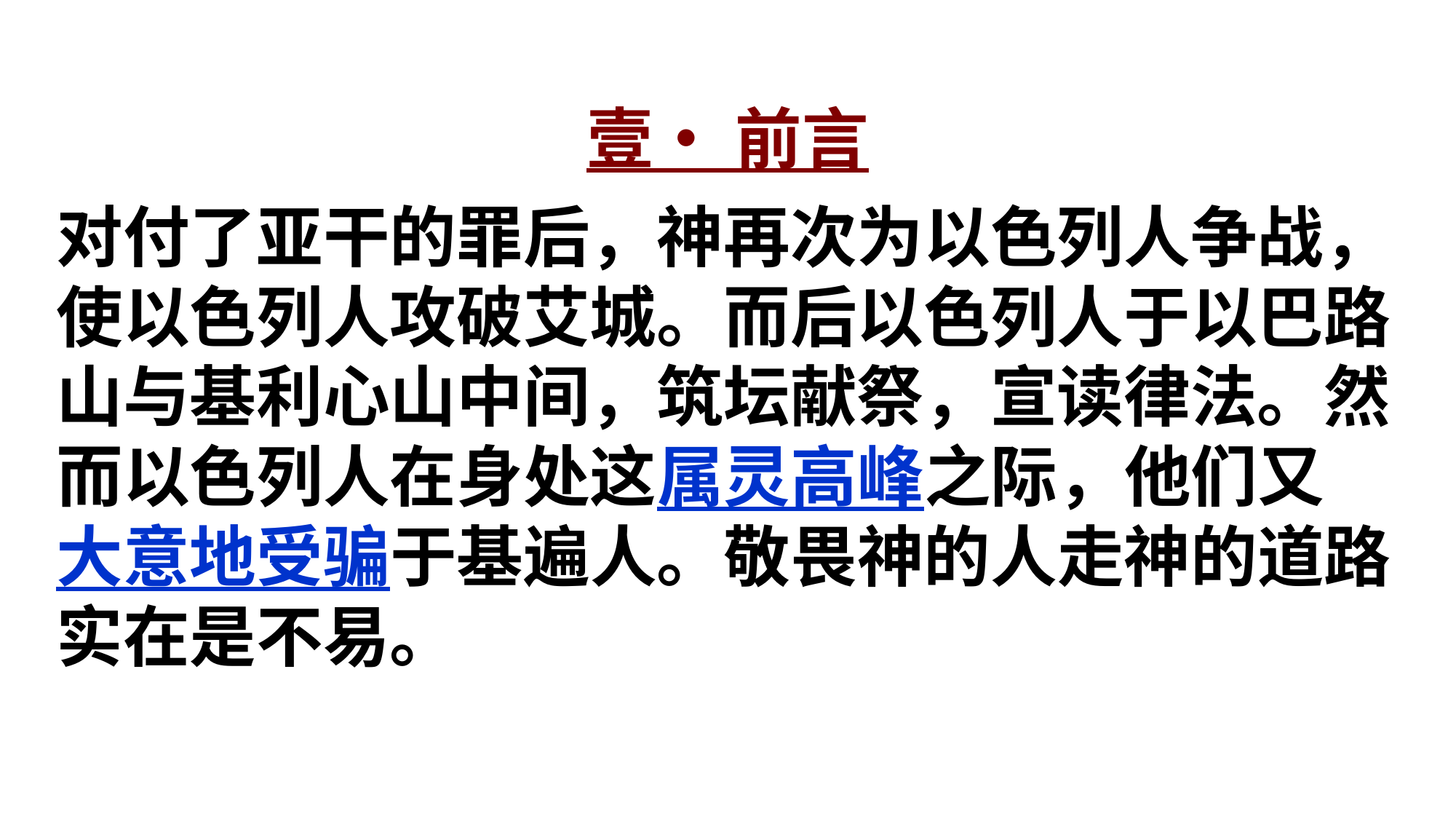

壹‧ 前言
对付了亚干的罪后，神再次为以色列人争战，使以色列人攻破艾城。而后以色列人于以巴路山与基利心山中间，筑坛献祭，宣读律法。然而以色列人在身处这属灵高峰之际，他们又 大意地受骗于基遍人。敬畏神的人走神的道路实在是不易。